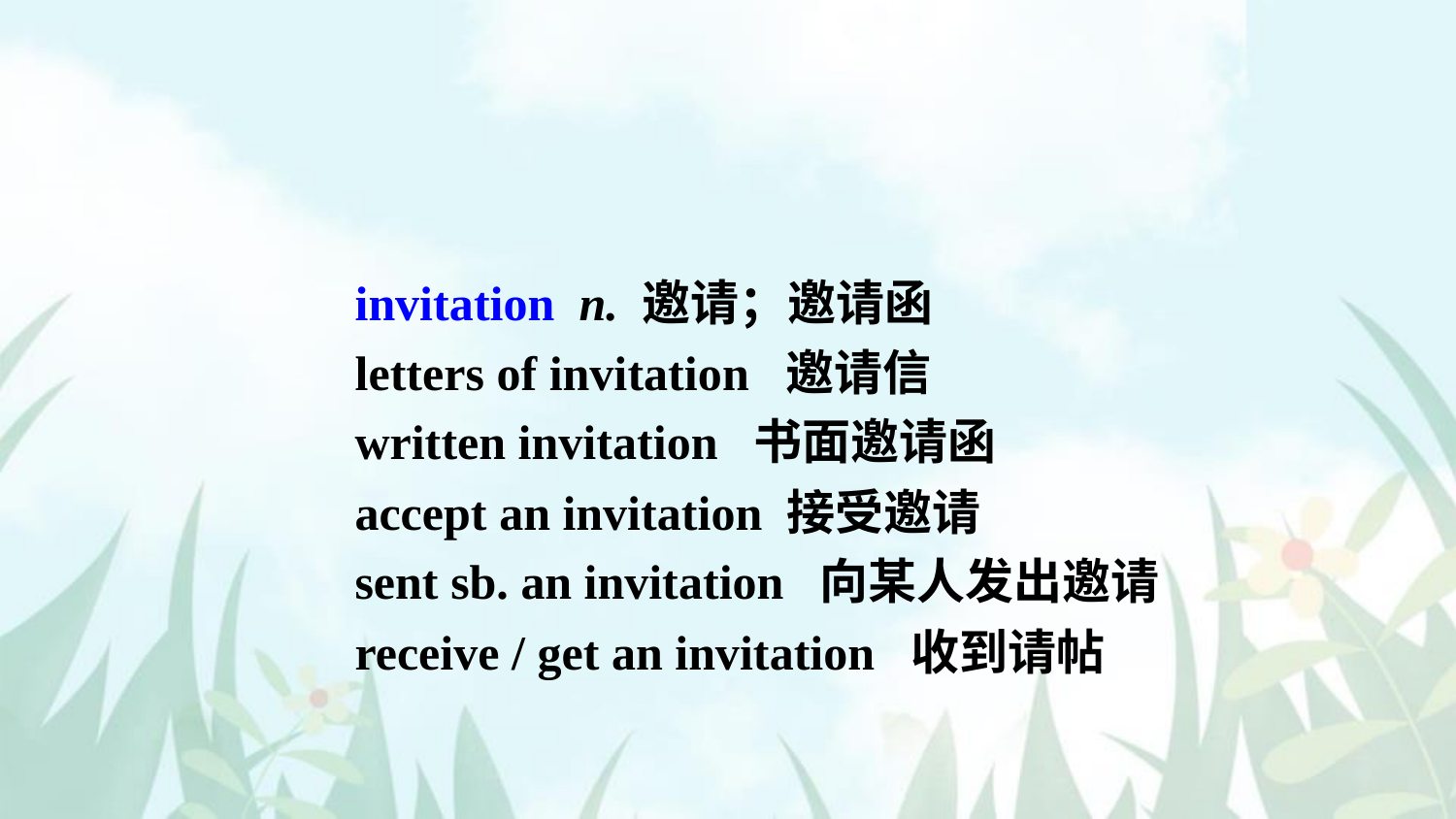

invitation  n. 邀请；邀请函
    letters of invitation  邀请信
    written invitation  书面邀请函
    accept an invitation 接受邀请
    sent sb. an invitation  向某人发出邀请
    receive / get an invitation  收到请帖